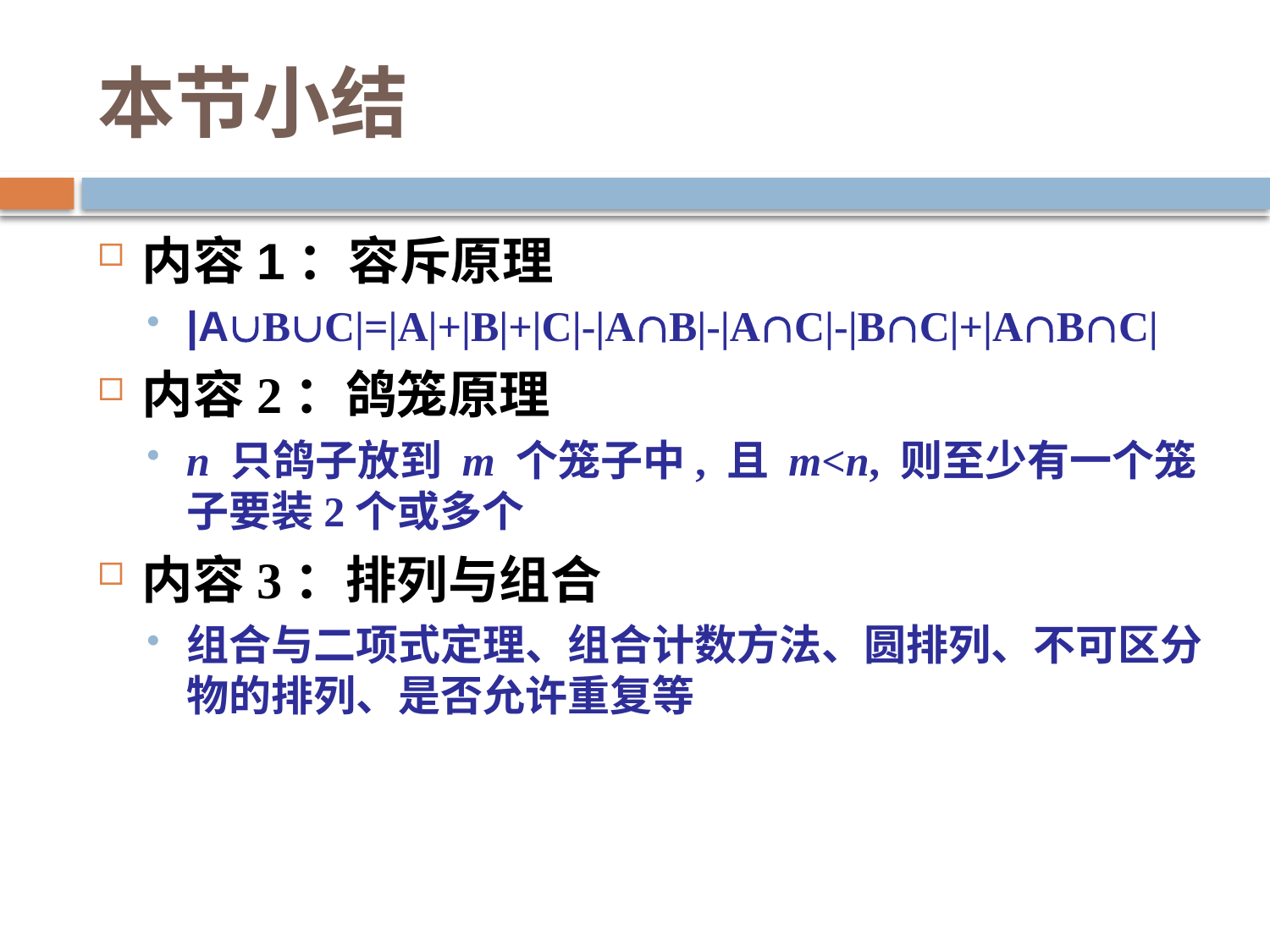

# 本节小结
内容1：容斥原理
|A∪B∪C|=|A|+|B|+|C|-|A∩B|-|A∩C|-|B∩C|+|A∩B∩C|
内容2：鸽笼原理
n 只鸽子放到 m 个笼子中, 且 m<n, 则至少有一个笼子要装2个或多个
内容3：排列与组合
组合与二项式定理、组合计数方法、圆排列、不可区分物的排列、是否允许重复等